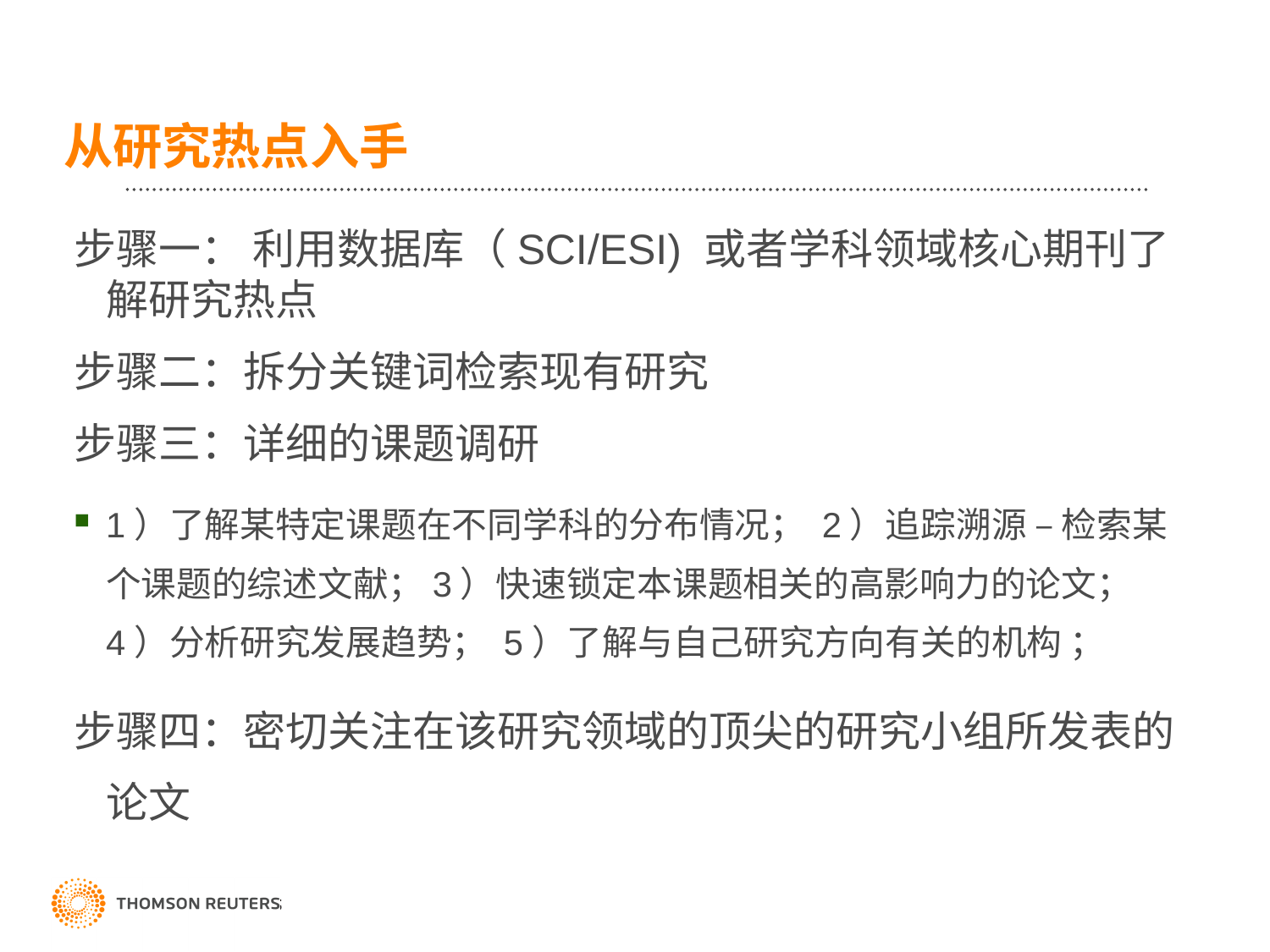

# 从研究热点入手
步骤一： 利用数据库（SCI/ESI) 或者学科领域核心期刊了解研究热点
步骤二：拆分关键词检索现有研究
步骤三：详细的课题调研
1）了解某特定课题在不同学科的分布情况； 2）追踪溯源 – 检索某个课题的综述文献；3）快速锁定本课题相关的高影响力的论文；4）分析研究发展趋势； 5）了解与自己研究方向有关的机构 ；
步骤四：密切关注在该研究领域的顶尖的研究小组所发表的论文